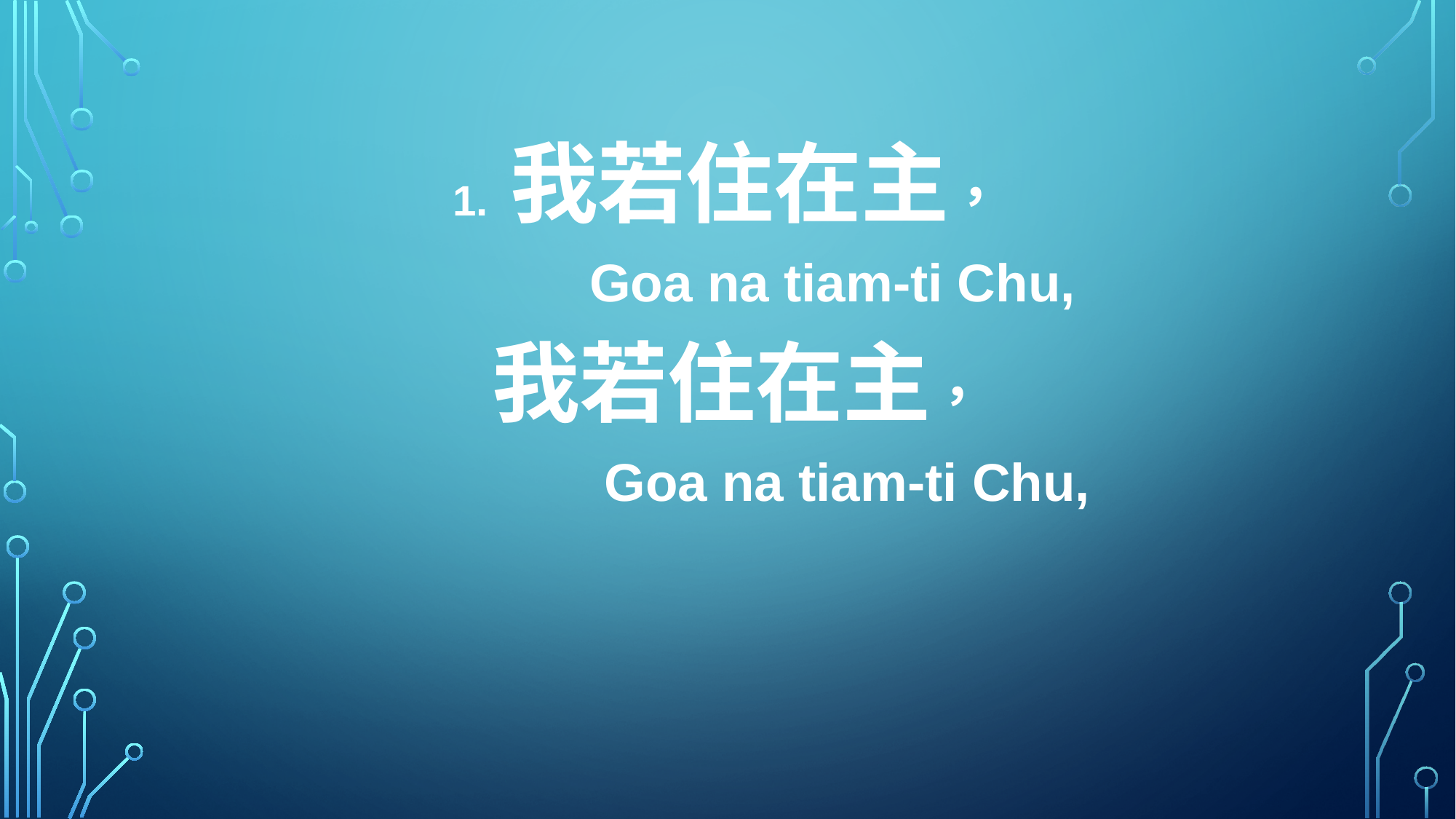

1. 我若住在主，
                          Goa na tiam-ti Chu,
 我若住在主，
                           Goa na tiam-ti Chu,